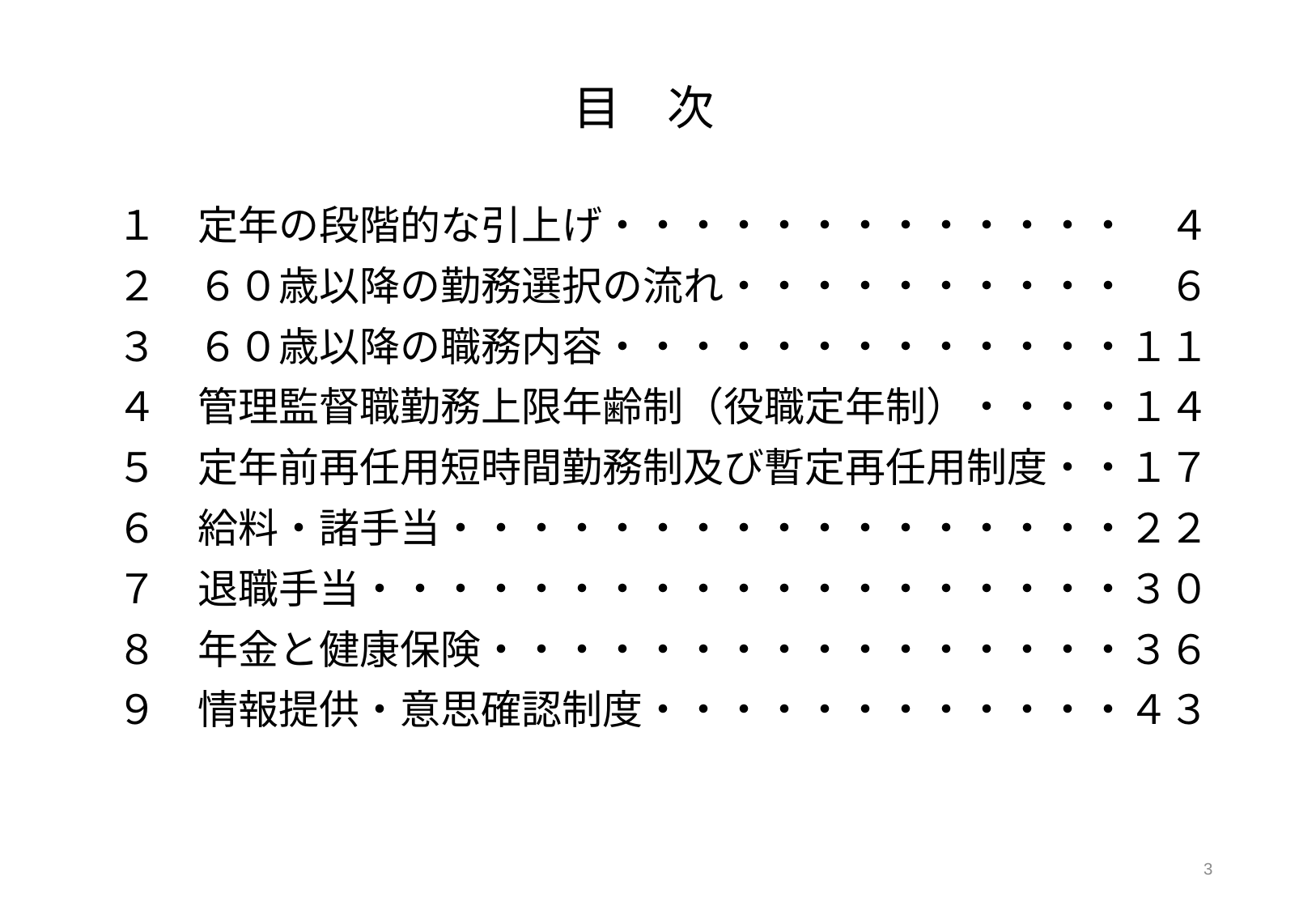

目　次
１　定年の段階的な引上げ・・・・・・・・・・・・・　４
２　６０歳以降の勤務選択の流れ・・・・・・・・・・　６
３　６０歳以降の職務内容・・・・・・・・・・・・・１１
４　管理監督職勤務上限年齢制（役職定年制）・・・・１４
５　定年前再任用短時間勤務制及び暫定再任用制度・・１７
６　給料・諸手当・・・・・・・・・・・・・・・・・２２
７　退職手当・・・・・・・・・・・・・・・・・・・３０
８　年金と健康保険・・・・・・・・・・・・・・・・３６
９　情報提供・意思確認制度・・・・・・・・・・・・４３
3